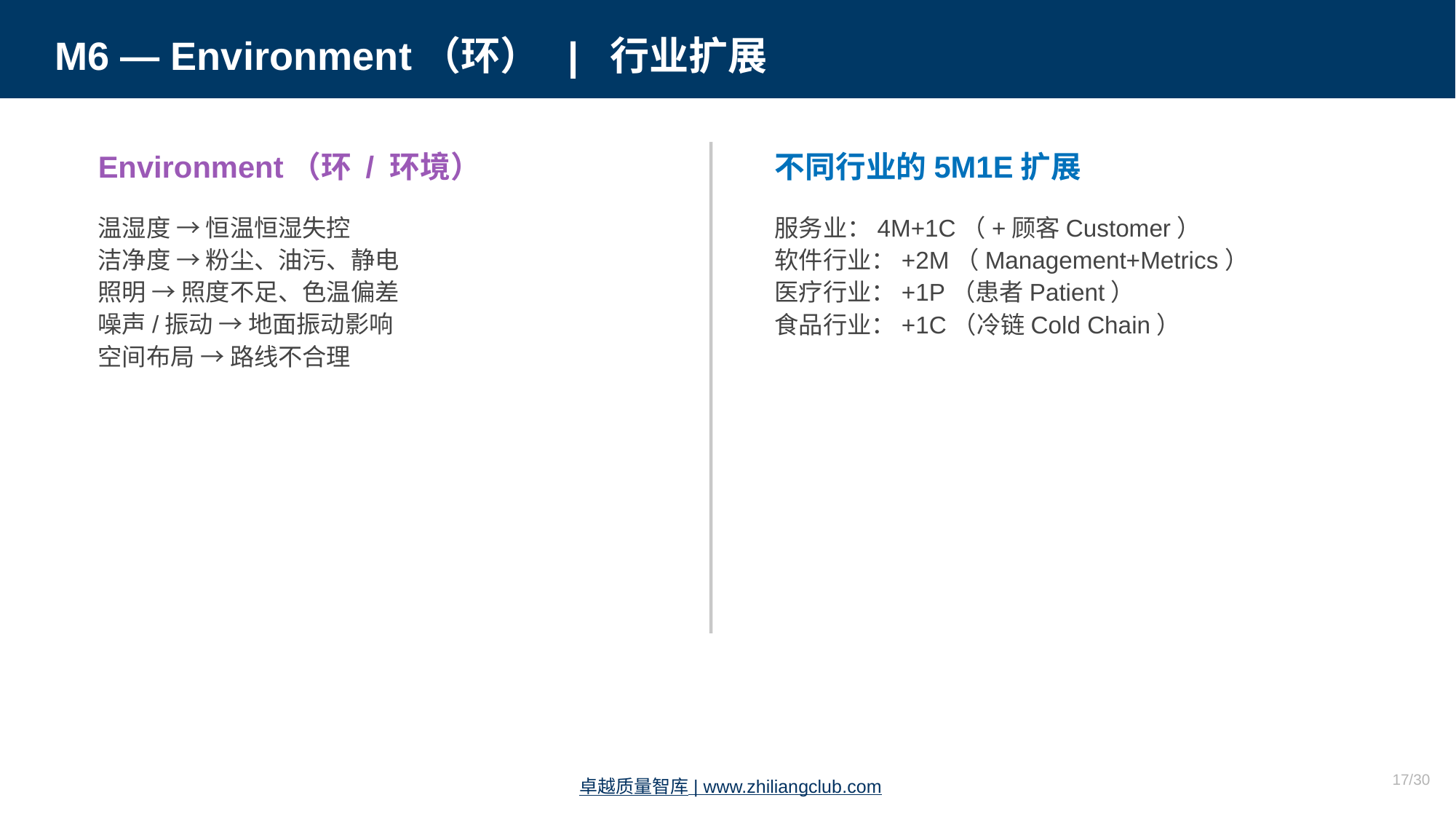

M6 — Environment（环）  |  行业扩展
Environment（环 / 环境）

不同行业的5M1E扩展
温湿度 → 恒温恒湿失控
洁净度 → 粉尘、油污、静电
照明 → 照度不足、色温偏差
噪声/振动 → 地面振动影响
空间布局 → 路线不合理
服务业：4M+1C（+顾客Customer）
软件行业：+2M（Management+Metrics）
医疗行业：+1P（患者Patient）
食品行业：+1C（冷链Cold Chain）
17/30